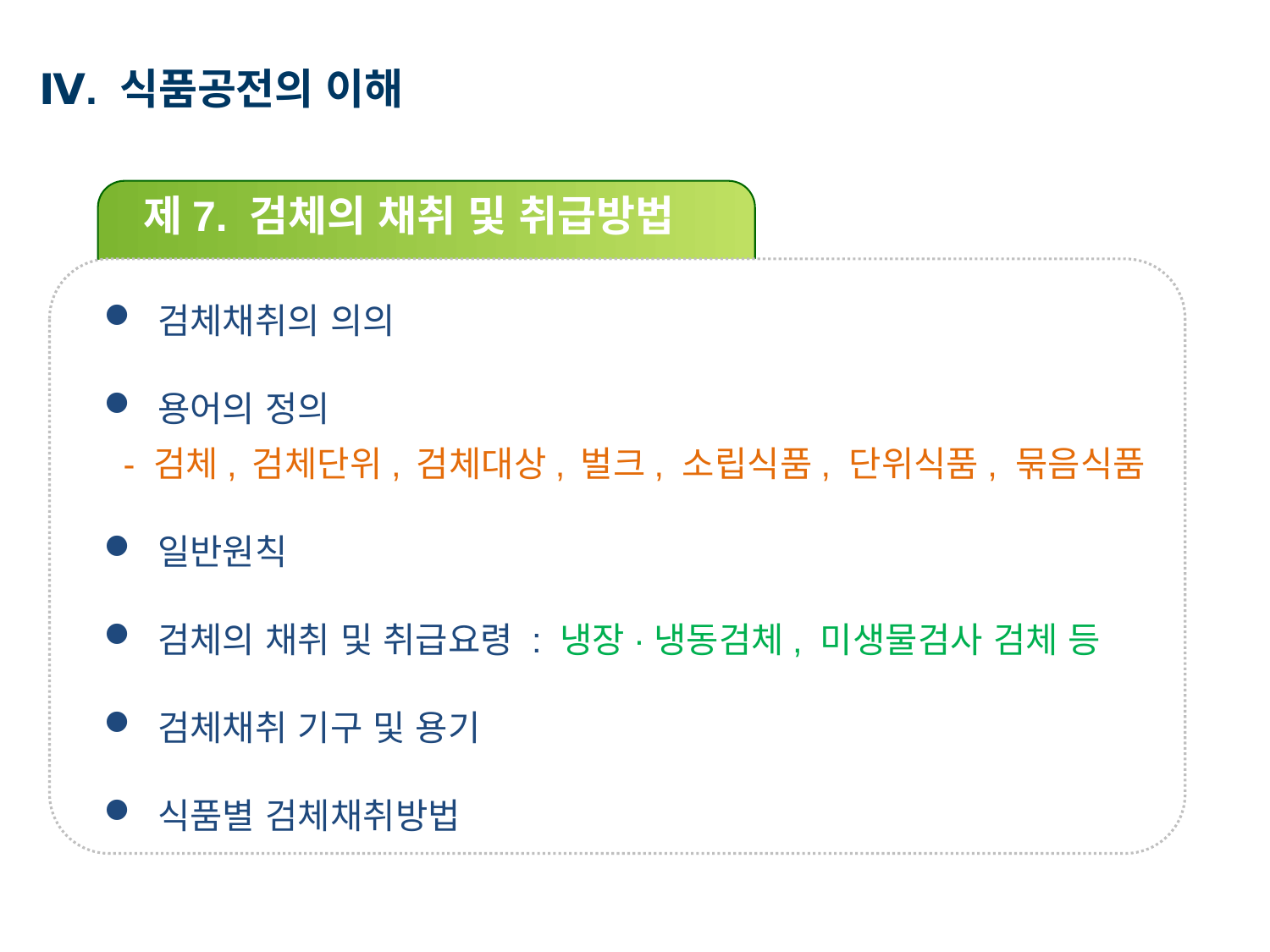

Ⅳ. 식품공전의 이해
제7. 검체의 채취 및 취급방법

 검체채취의 의의

 용어의 정의
  - 검체, 검체단위, 검체대상, 벌크, 소립식품, 단위식품, 묶음식품

 일반원칙

 검체의 채취 및 취급요령 : 냉장·냉동검체, 미생물검사 검체 등

 검체채취 기구 및 용기

 식품별 검체채취방법